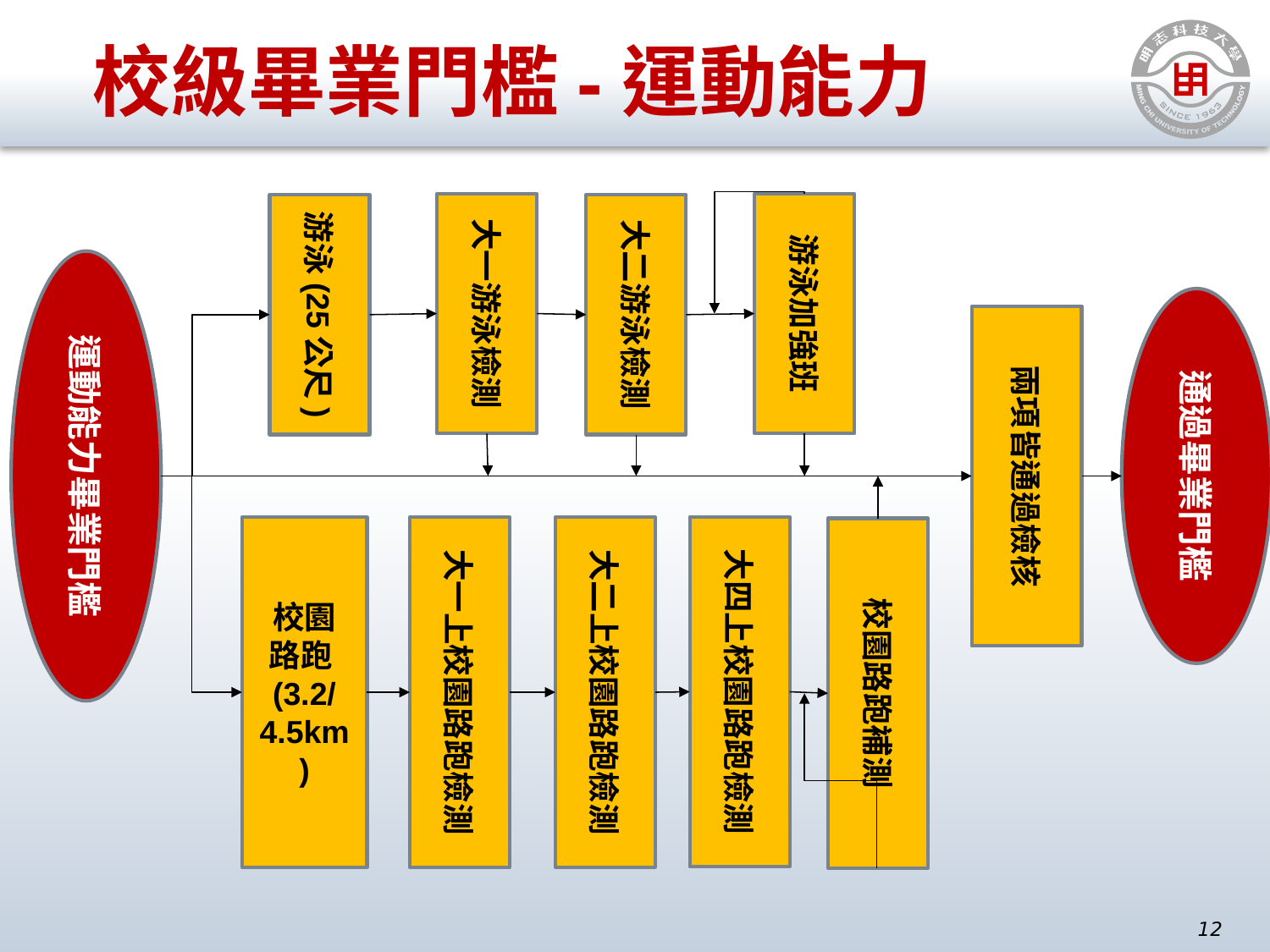

校級畢業門檻-運動能力
大一游泳檢測
游泳加強班
游泳(25公尺)
大二游泳檢測
運動能力畢業門檻
通過畢業門檻
兩項皆通過檢核
大四上校園路跑檢測
大一上校園路跑檢測
大二上校園路跑檢測
校園
路跑(3.2/
4.5km)
校園路跑補測
12